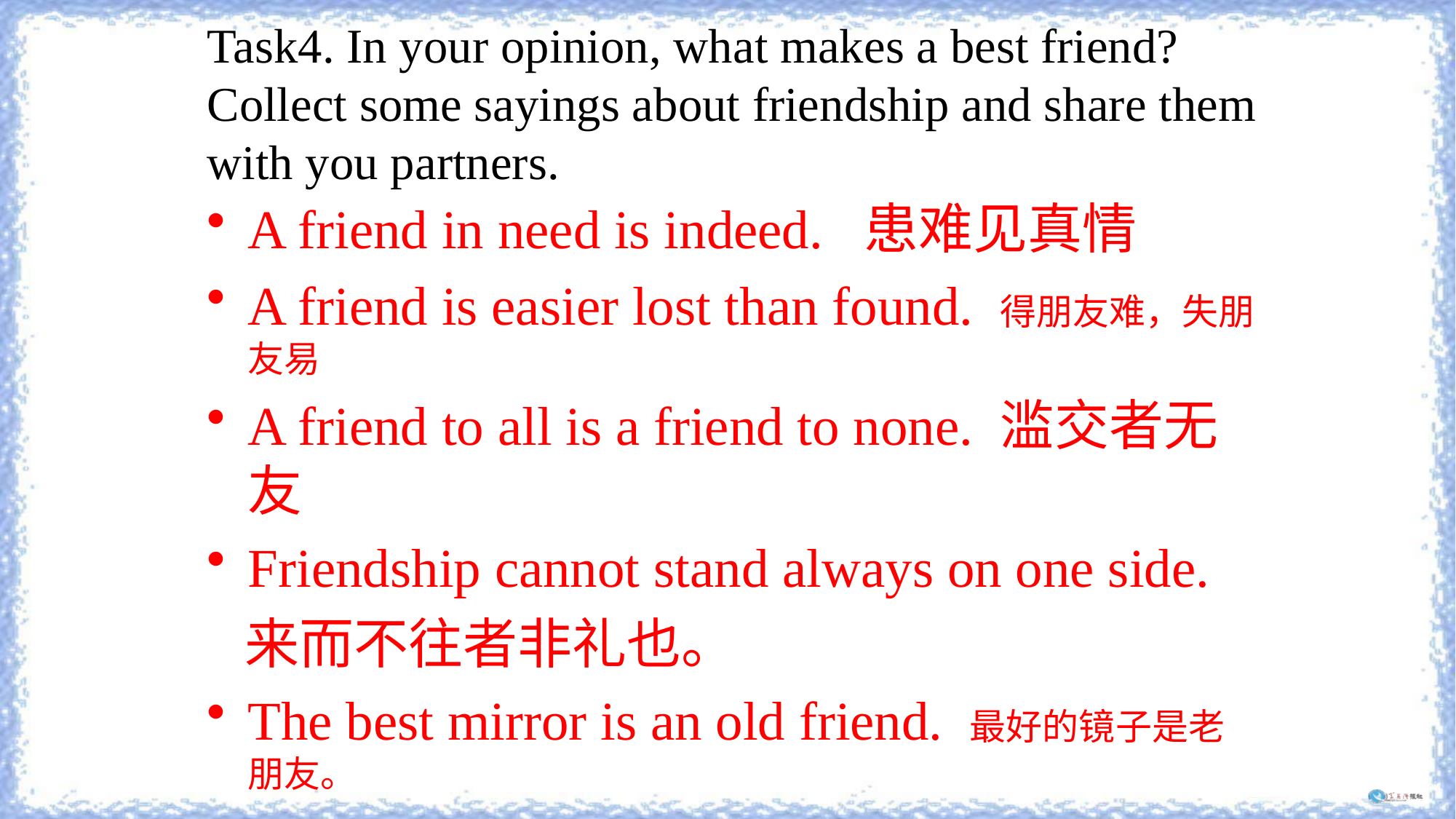

# Task4. In your opinion, what makes a best friend? Collect some sayings about friendship and share them with you partners.
A friend in need is indeed.  患难见真情
A friend is easier lost than found. 得朋友难，失朋友易
A friend to all is a friend to none. 滥交者无友
Friendship cannot stand always on one side.
  来而不往者非礼也。
The best mirror is an old friend. 最好的镜子是老朋友。
Friendship the older it grows the stronger it is.
友谊地久天长